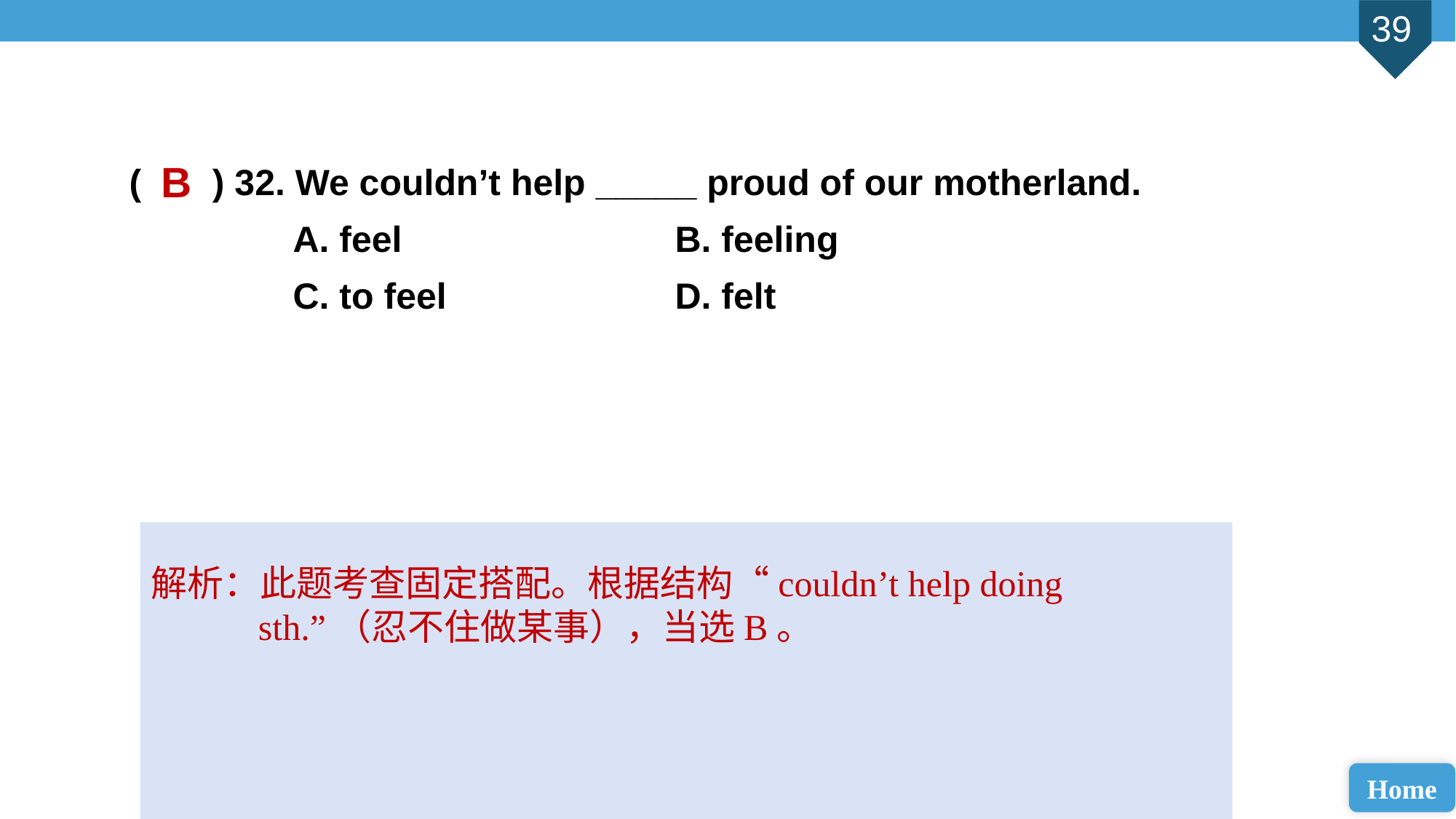

(       ) 32. We couldn’t help _____ proud of our motherland.
A. feel 			B. feeling
C. to feel 		D. felt
B

解析：此题考查固定搭配。根据结构“couldn’t help doing sth.”（忍不住做某事），当选B。